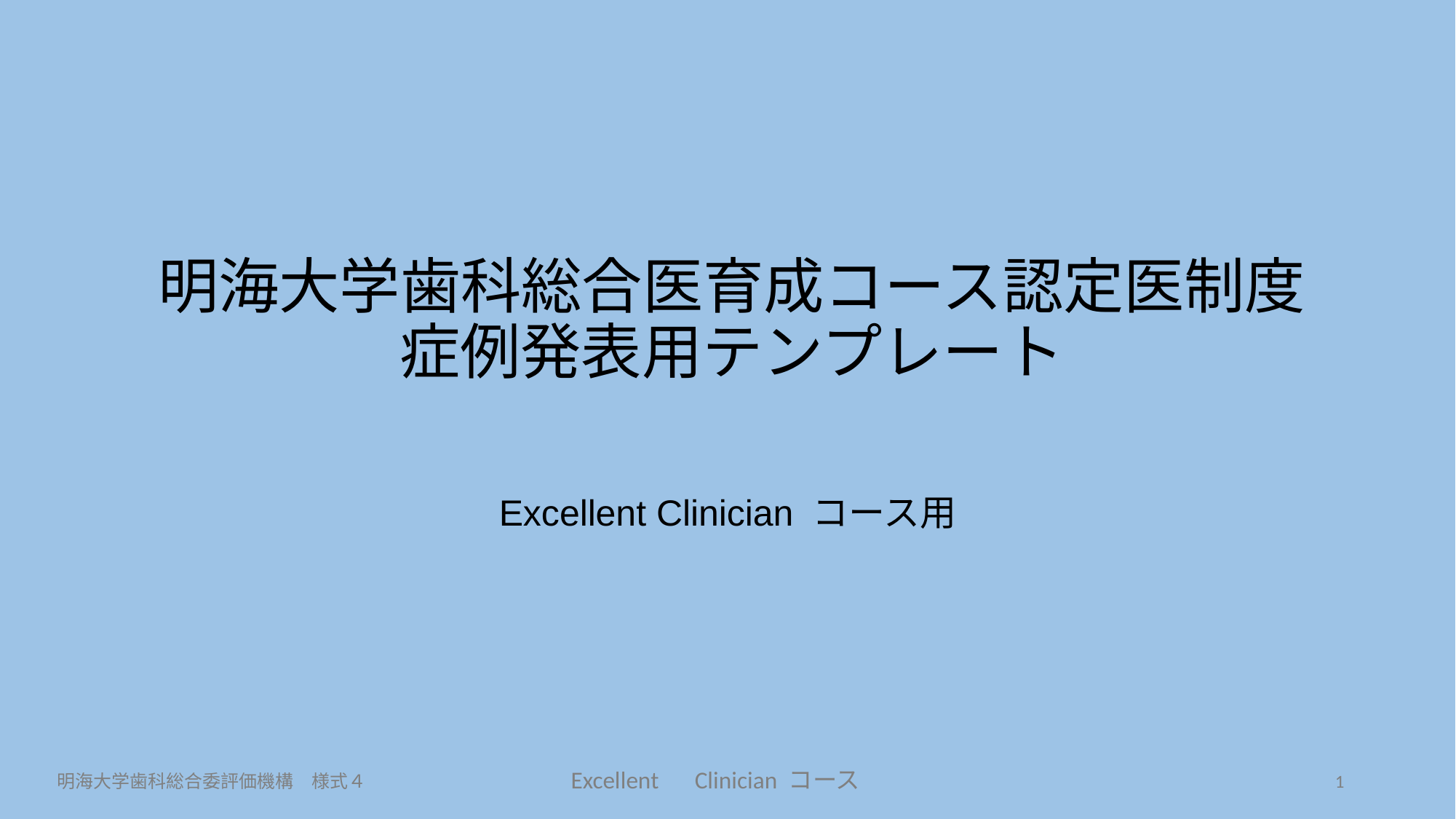

# 明海大学歯科総合医育成コース認定医制度 症例発表用テンプレート

Excellent Clinician コース用

明海大学歯科総合委評価機構　様式４
1